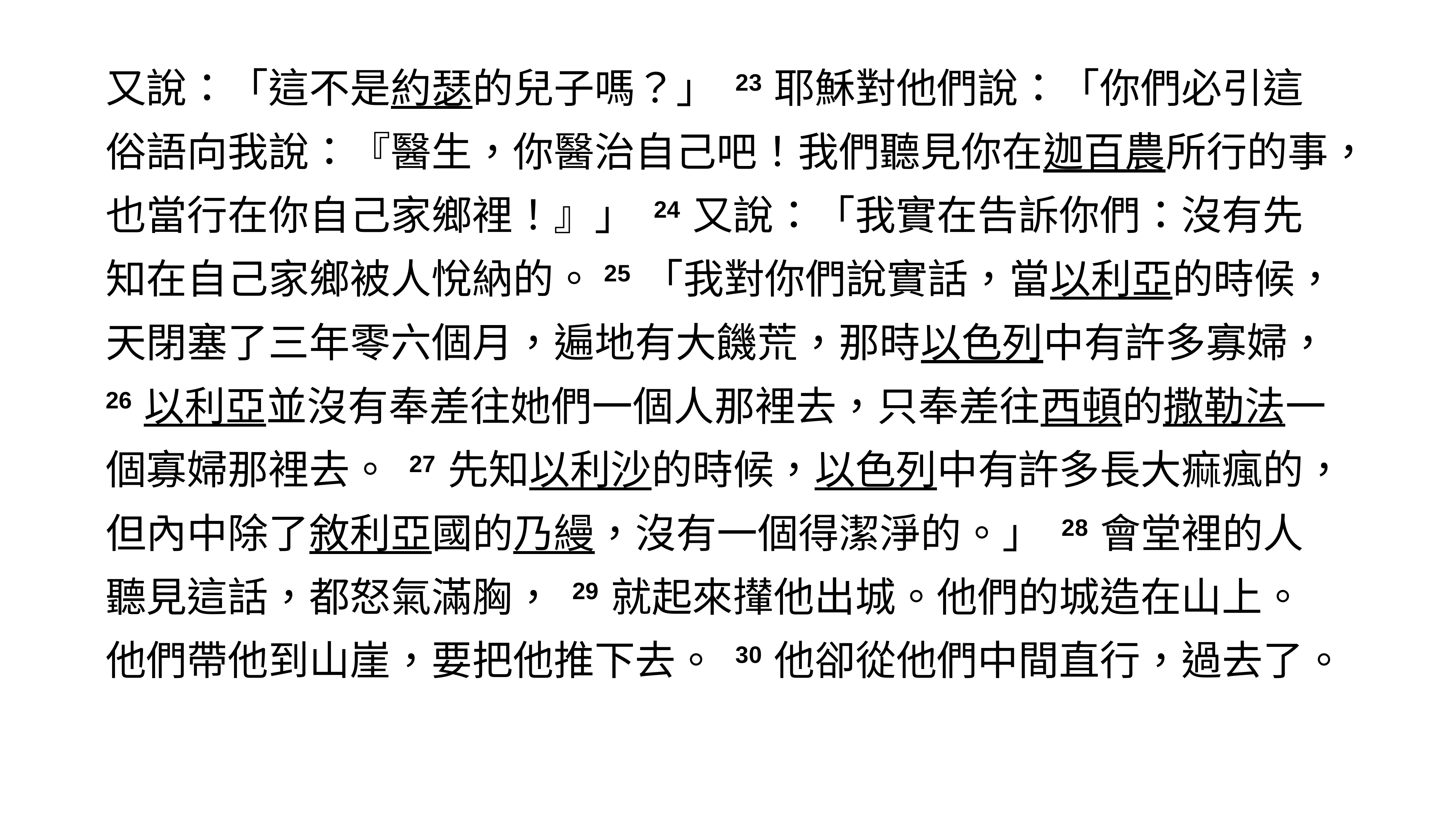

又說：「這不是約瑟的兒子嗎？」 23 耶穌對他們說：「你們必引這俗語向我說：『醫生，你醫治自己吧！我們聽見你在迦百農所行的事，也當行在你自己家鄉裡！』」 24 又說：「我實在告訴你們：沒有先知在自己家鄉被人悅納的。25 「我對你們說實話，當以利亞的時候，天閉塞了三年零六個月，遍地有大饑荒，那時以色列中有許多寡婦， 26 以利亞並沒有奉差往她們一個人那裡去，只奉差往西頓的撒勒法一個寡婦那裡去。 27 先知以利沙的時候，以色列中有許多長大痲瘋的，但內中除了敘利亞國的乃縵，沒有一個得潔淨的。」 28 會堂裡的人聽見這話，都怒氣滿胸， 29 就起來攆他出城。他們的城造在山上。他們帶他到山崖，要把他推下去。 30 他卻從他們中間直行，過去了。